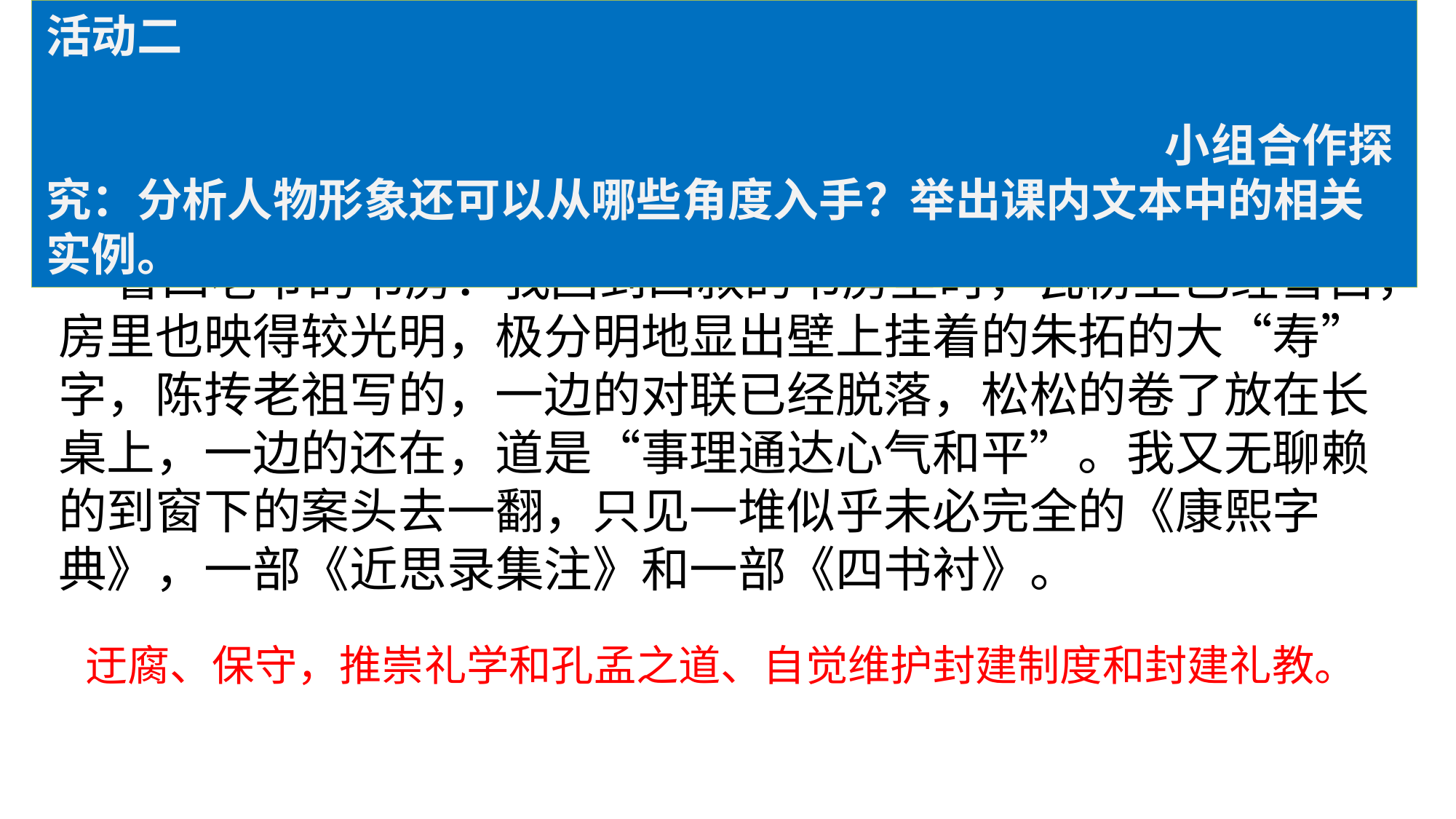

活动二                                                                                                                                                                                                                                                                                                                                                                     小组合作探究：分析人物形象还可以从哪些角度入手？举出课内文本中的相关实例。
方法二：借助环境描写分析
    鲁四老爷的书房：我回到四叔的书房里时，瓦楞上已经雪白，房里也映得较光明，极分明地显出壁上挂着的朱拓的大“寿”字，陈抟老祖写的，一边的对联已经脱落，松松的卷了放在长桌上，一边的还在，道是“事理通达心气和平”。我又无聊赖的到窗下的案头去一翻，只见一堆似乎未必完全的《康熙字典》，一部《近思录集注》和一部《四书衬》。
迂腐、保守，推崇礼学和孔孟之道、自觉维护封建制度和封建礼教。